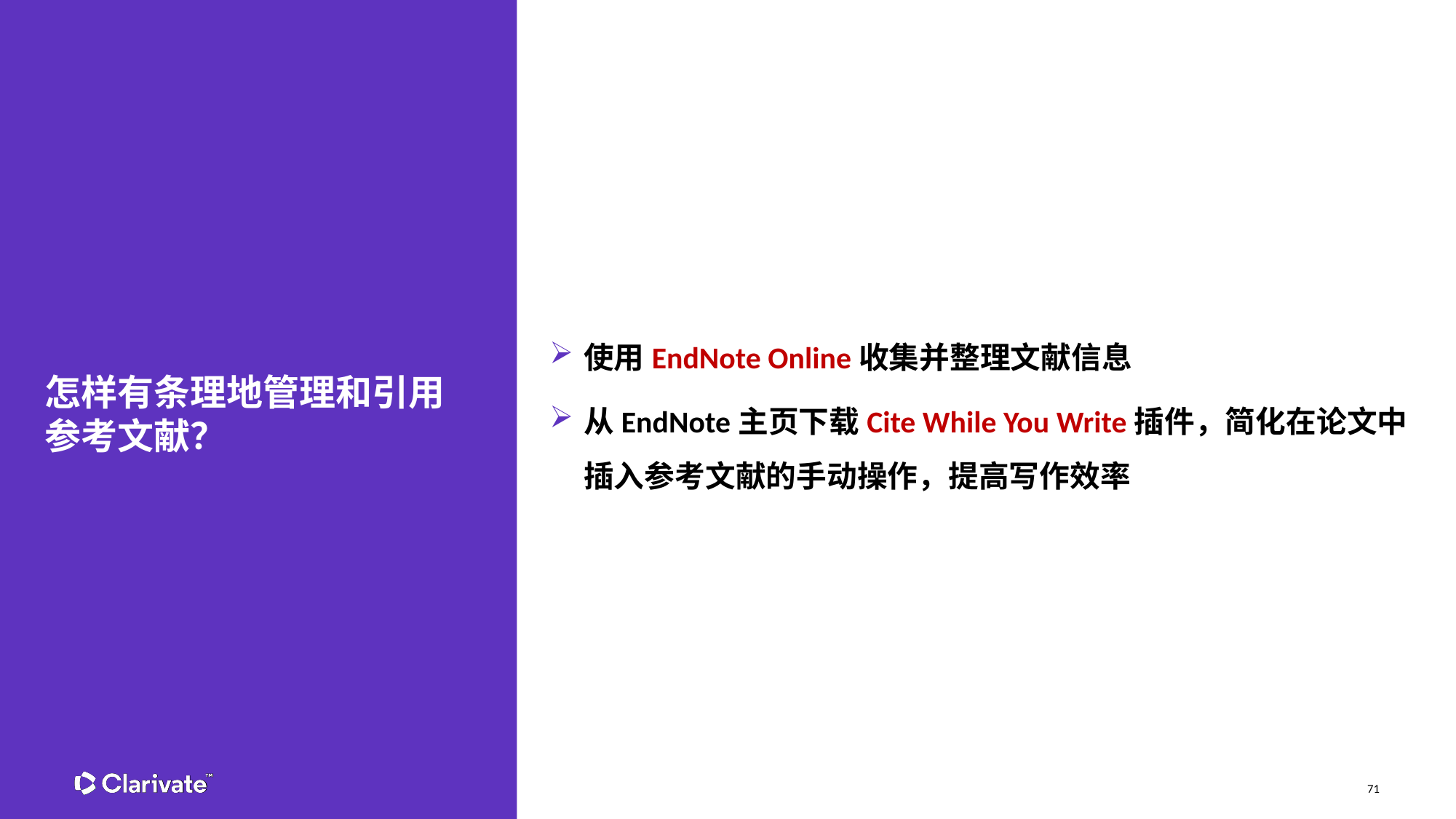

使用EndNote Online收集并整理文献信息
从EndNote主页下载Cite While You Write插件，简化在论文中插入参考文献的手动操作，提高写作效率
怎样有条理地管理和引用参考文献？
71